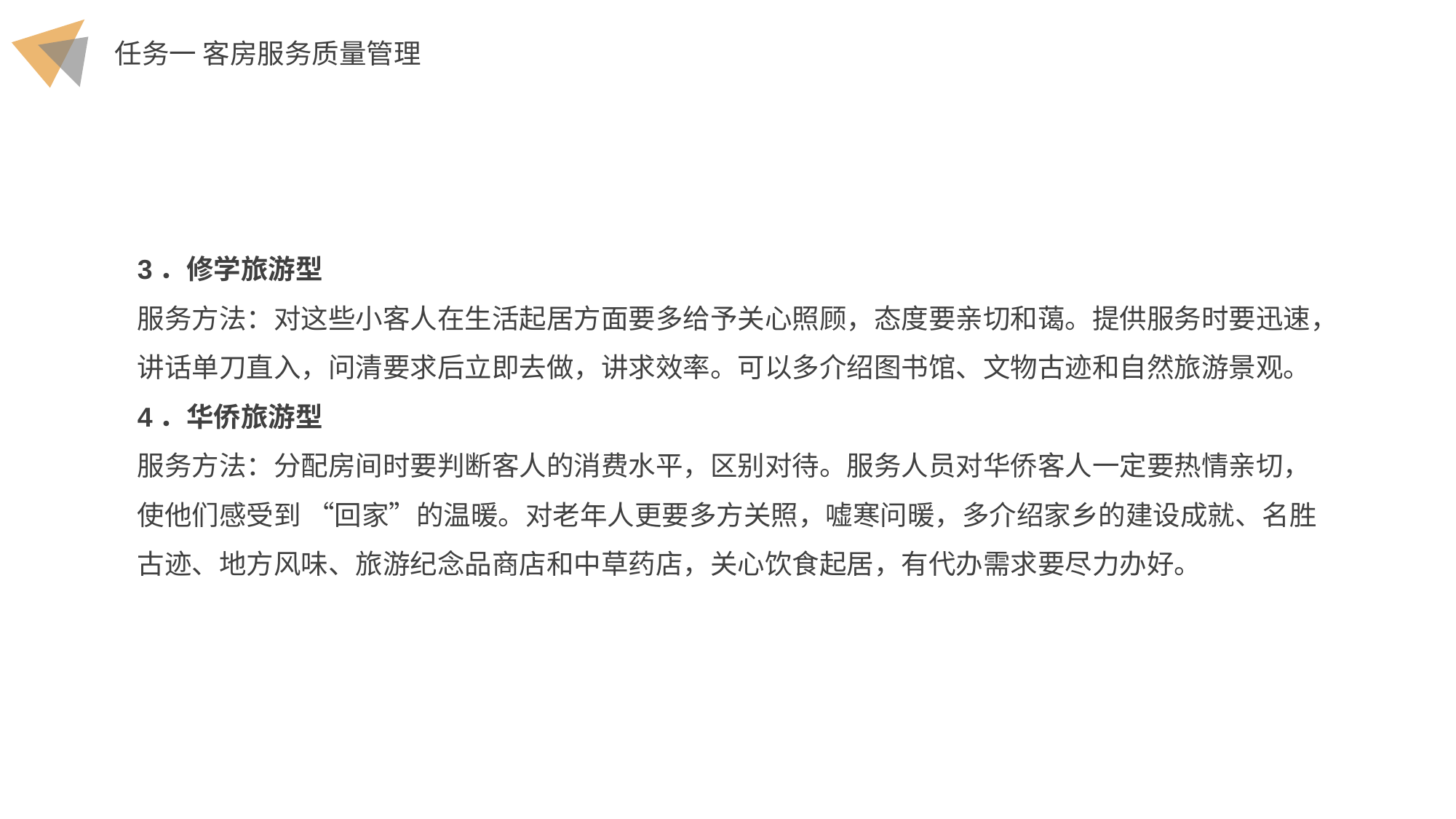

3．修学旅游型
服务方法：对这些小客人在生活起居方面要多给予关心照顾，态度要亲切和蔼。提供服务时要迅速，讲话单刀直入，问清要求后立即去做，讲求效率。可以多介绍图书馆、文物古迹和自然旅游景观。
4．华侨旅游型
服务方法：分配房间时要判断客人的消费水平，区别对待。服务人员对华侨客人一定要热情亲切，使他们感受到 “回家”的温暖。对老年人更要多方关照，嘘寒问暖，多介绍家乡的建设成就、名胜古迹、地方风味、旅游纪念品商店和中草药店，关心饮食起居，有代办需求要尽力办好。